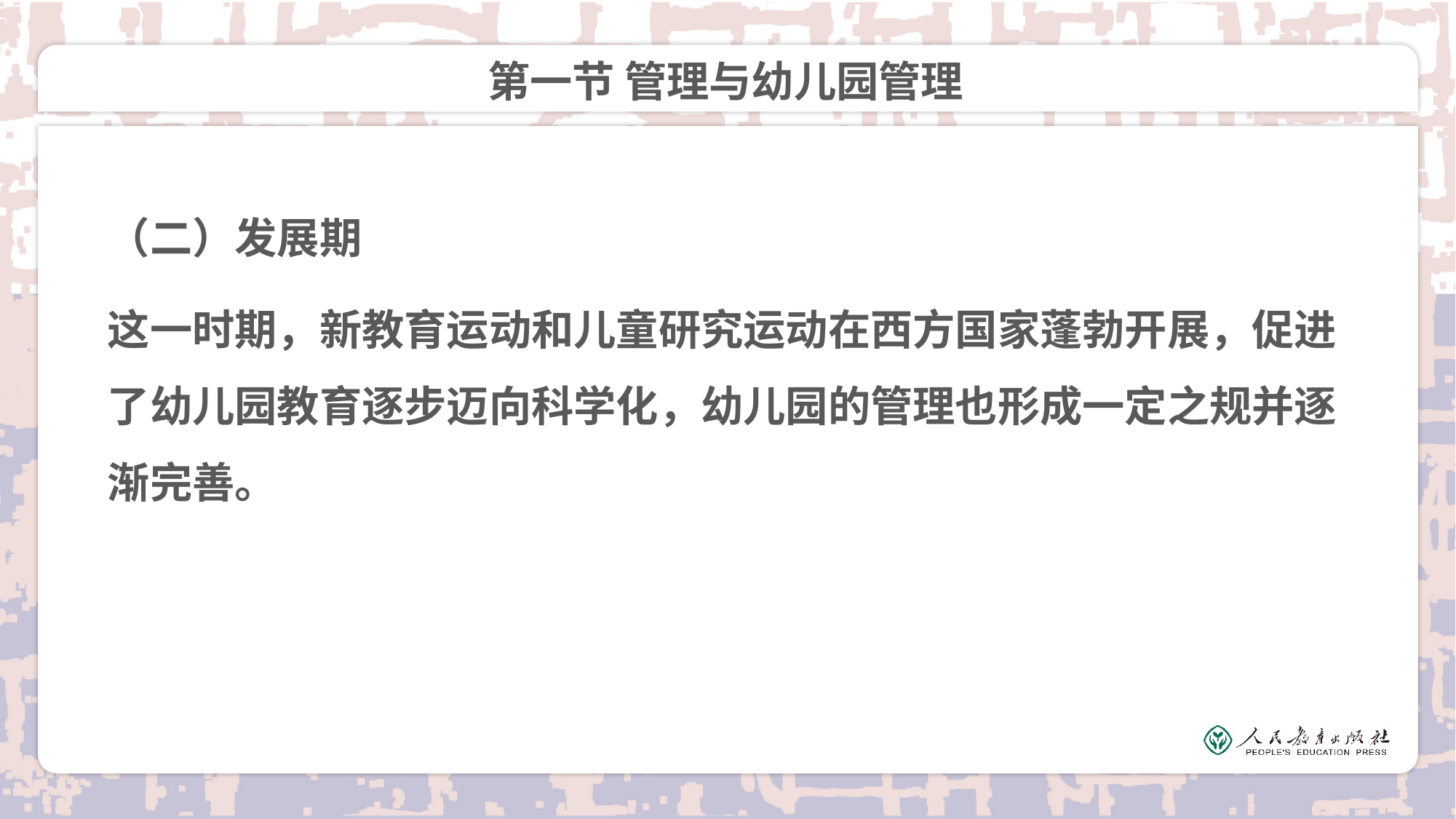

# 第一节 管理与幼儿园管理
（二）发展期
这一时期，新教育运动和儿童研究运动在西方国家蓬勃开展，促进了幼儿园教育逐步迈向科学化，幼儿园的管理也形成一定之规并逐渐完善。